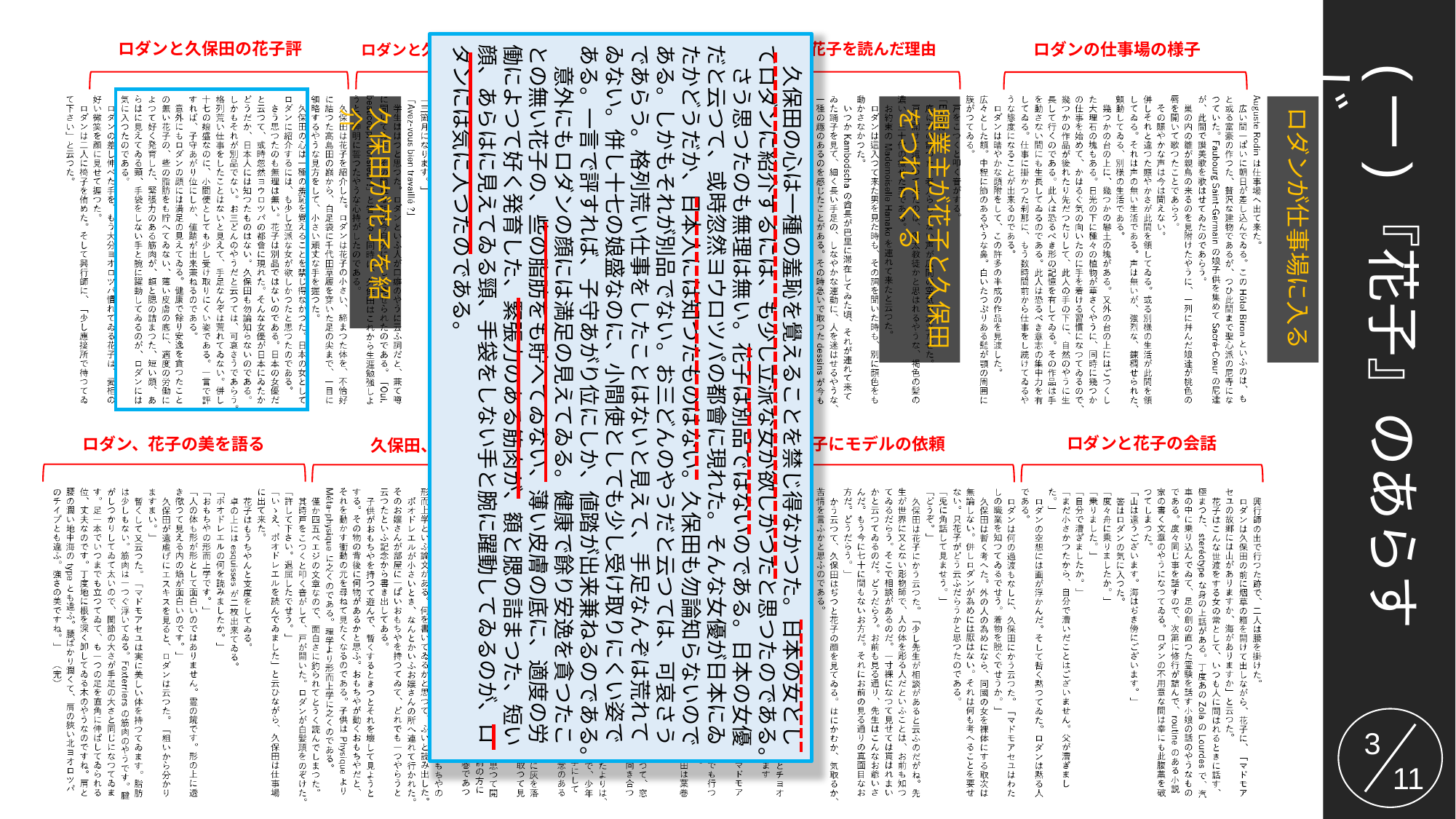

ロダンと久保田の花子評
ロダンの仕事場の様子
花子と久保田が入ってくる・ロダンが花子を読んだ理由
　久保田の心は一種の羞恥を覺えることを禁じ得なかつた。日本の女としてロダンに紹介するには、も少し立派な女が欲しかつたと思つたのである。
　さう思つたのも無理は無い。花子は別品ではないのである。日本の女優だと云つて、或時忽然ヨウロツパの都會に現れた。そんな女優が日本にゐたかどうだか、日本人には知つたものはない。久保田も勿論知らないのである。しかもそれが別品でない。お三どんのやうだと云つては、可哀さうであらう。格列荒い仕事をしたことはないと見えて、手足なんぞは荒れてゐない。併し十七の娘盛なのに、小間使としても少し受け取りにくい姿である。一言で評すれば、子守あがり位にしか、値踏が出来兼ねるのである。
　意外にもロダンの顔には満足の見えてゐる。健康で餘り安逸を貪つたことの無い花子の、些の脂肪をも貯へてゐない、薄い皮膚の底に、適度の労働によつて好く発育した、緊張力のある筋肉が、額と腮の詰まつた、短い顔、あらはに見えてゐる頸、手袋をしない手と腕に躍動してゐるのが、ロダンには気に入つたのである。
ロダンと久保田の会話
(一)『花子』のあらすじ

久保田が花子を紹介
ロダンが仕事場に入る
久保田がロダンに挨拶
興業主が花子と久保田をつれてくる

ロダンと花子の会話
ロダンが花子にモデルの依頼
ロダン、花子の美を語る
久保田、書籍室で論文を読む

3
11